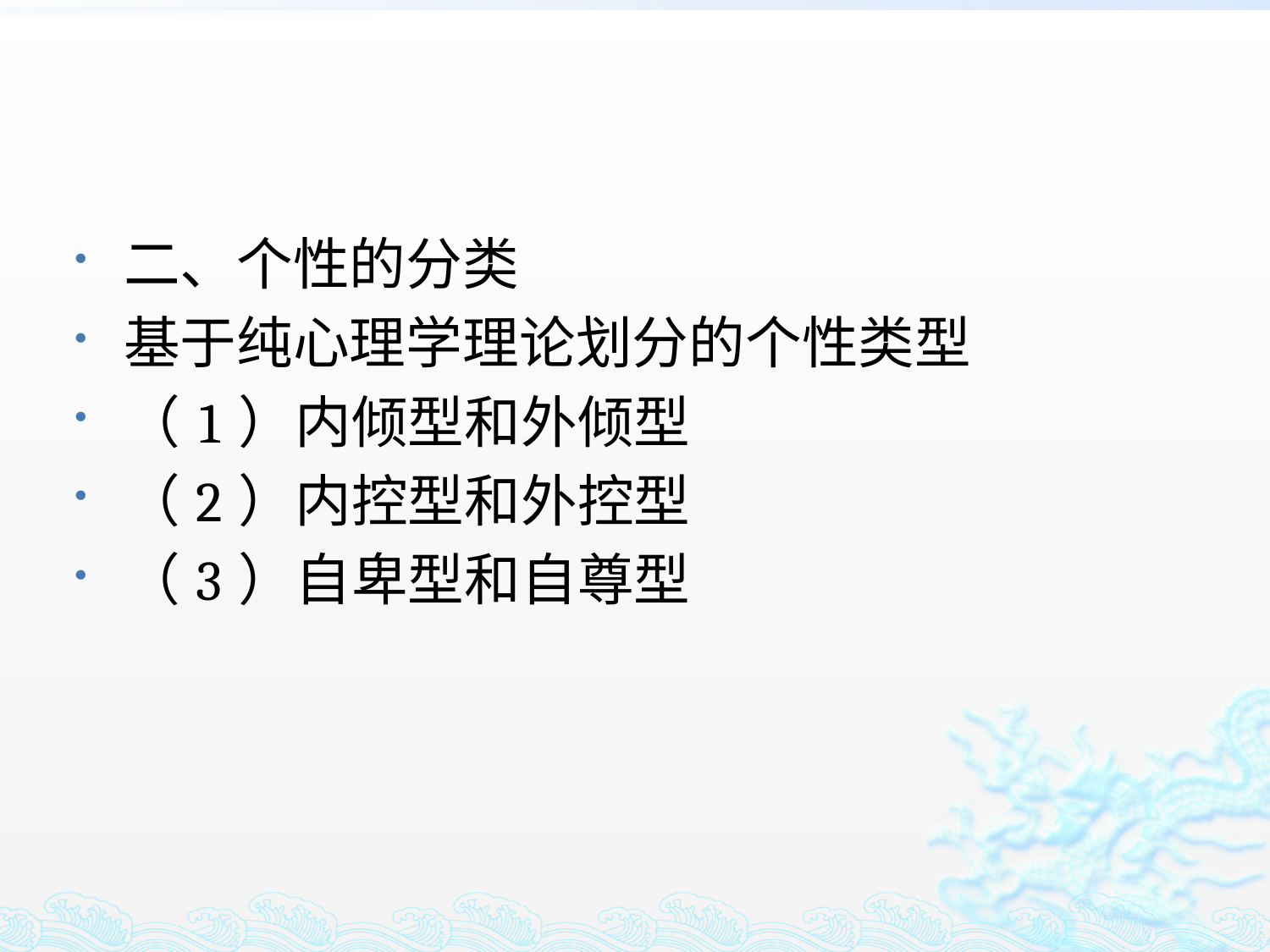

#
二、个性的分类
基于纯心理学理论划分的个性类型
（1）内倾型和外倾型
（2）内控型和外控型
（3）自卑型和自尊型